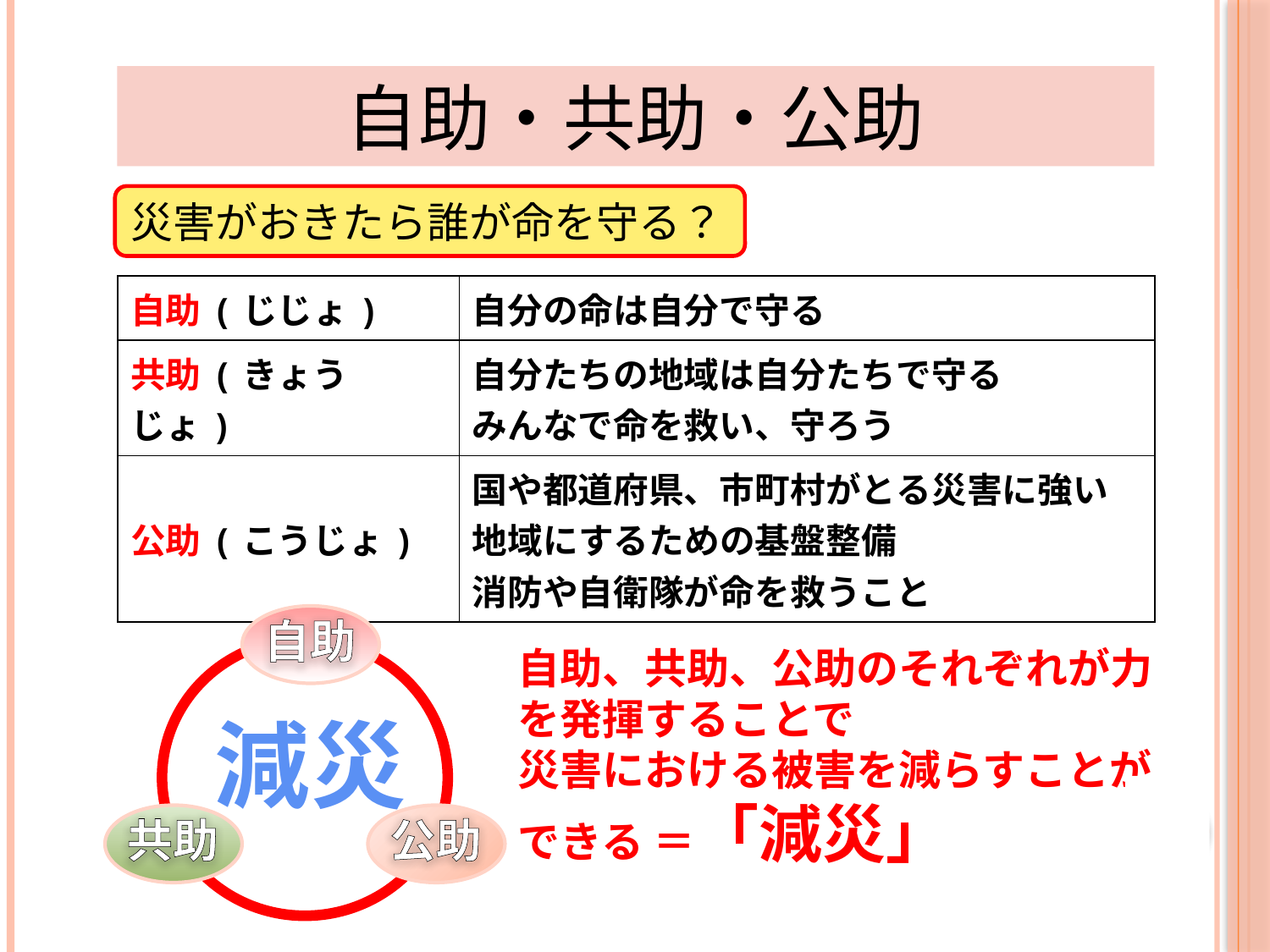

自助・共助・公助
災害がおきたら誰が命を守る？
| 自助(じじょ) | 自分の命は自分で守る |
| --- | --- |
| 共助(きょうじょ) | 自分たちの地域は自分たちで守る みんなで命を救い、守ろう |
| 公助(こうじょ) | 国や都道府県、市町村がとる災害に強い地域にするための基盤整備 消防や自衛隊が命を救うこと |

自助

減災

共助

公助
自助、共助、公助のそれぞれが力を発揮することで
災害における被害を減らすことができる ＝「減災」